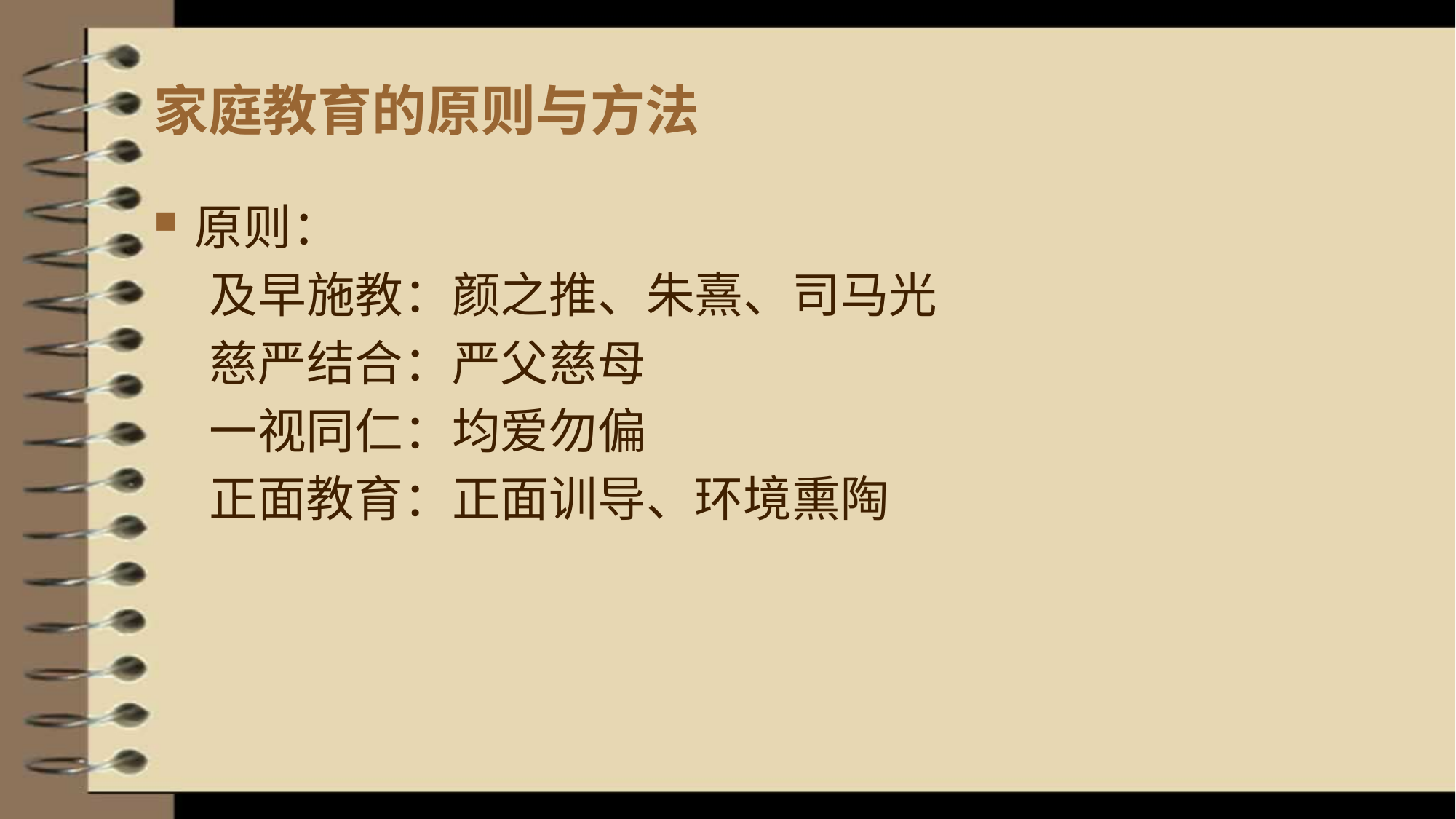

# 家庭教育的原则与方法
原则：
    及早施教：颜之推、朱熹、司马光
    慈严结合：严父慈母
    一视同仁：均爱勿偏
    正面教育：正面训导、环境熏陶